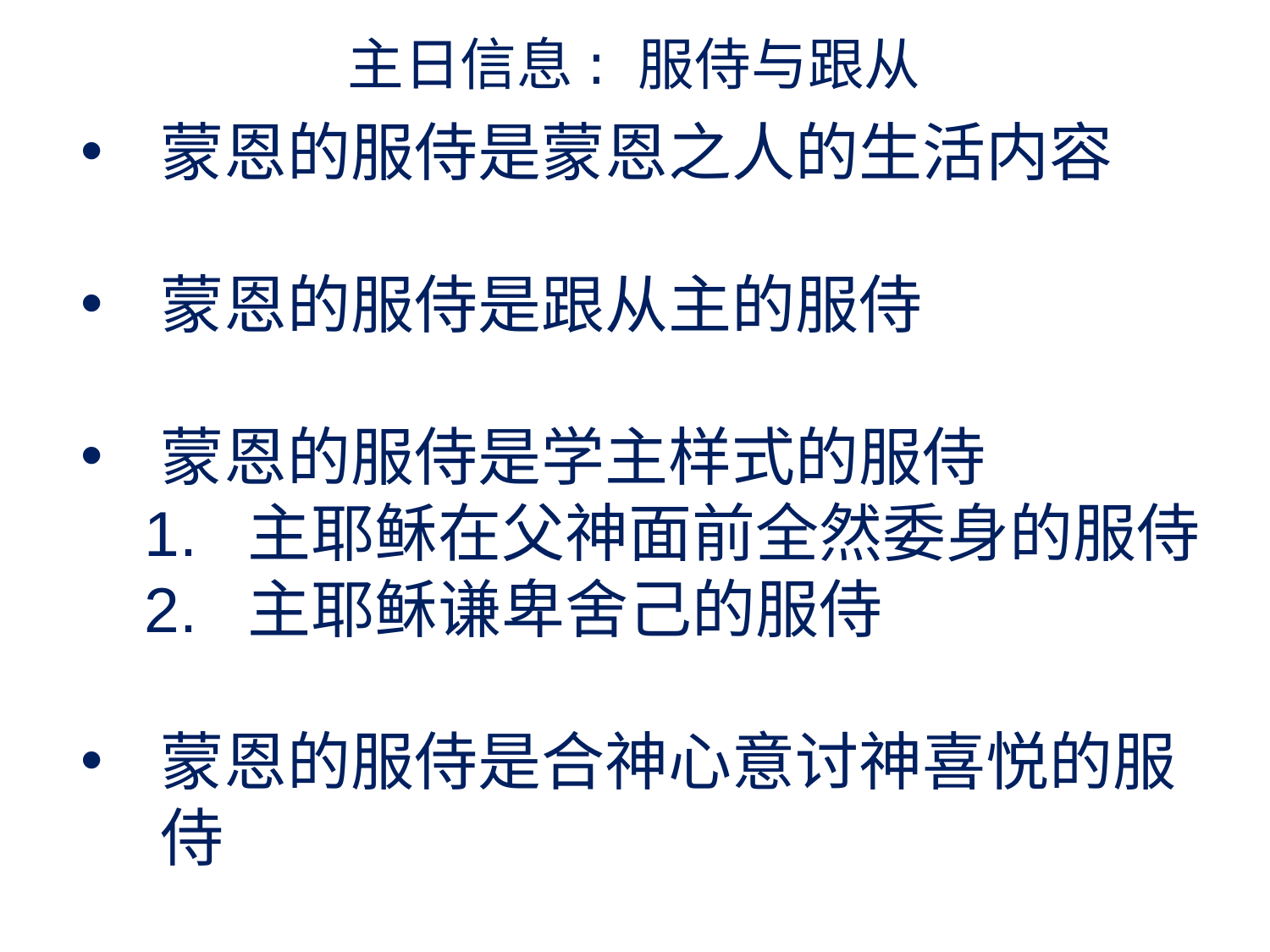

主日信息: 服侍与跟从
蒙恩的服侍是蒙恩之人的生活内容

蒙恩的服侍是跟从主的服侍

蒙恩的服侍是学主样式的服侍
主耶稣在父神面前全然委身的服侍
主耶稣谦卑舍己的服侍

蒙恩的服侍是合神心意讨神喜悦的服侍